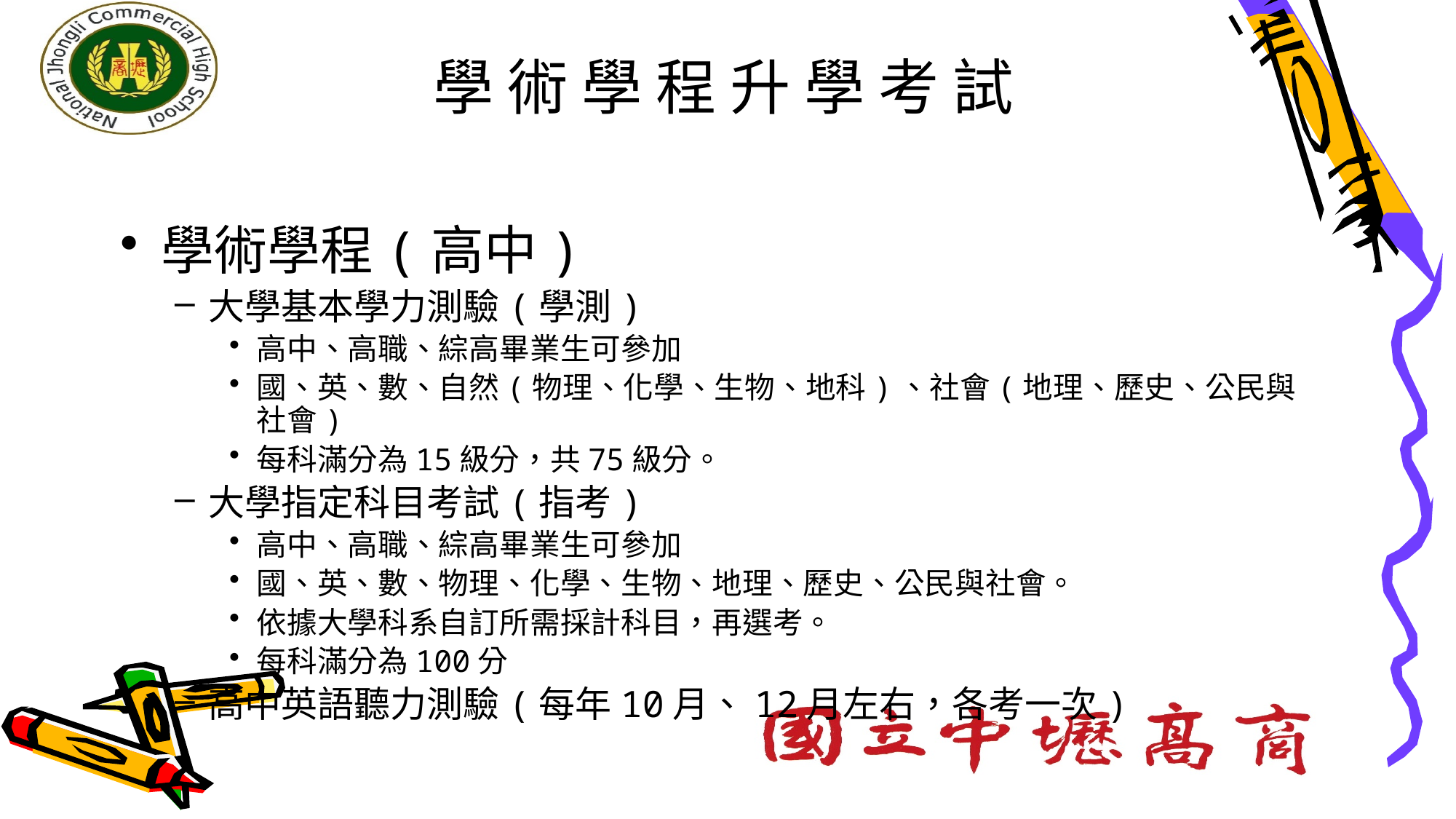

# 學 術 學 程 升 學 考 試
學術學程(高中)
大學基本學力測驗(學測)
高中、高職、綜高畢業生可參加
國、英、數、自然(物理、化學、生物、地科)、社會(地理、歷史、公民與社會)
每科滿分為15級分，共75級分。
大學指定科目考試(指考)
高中、高職、綜高畢業生可參加
國、英、數、物理、化學、生物、地理、歷史、公民與社會。
依據大學科系自訂所需採計科目，再選考。
每科滿分為100分
高中英語聽力測驗(每年10月、12月左右，各考一次)